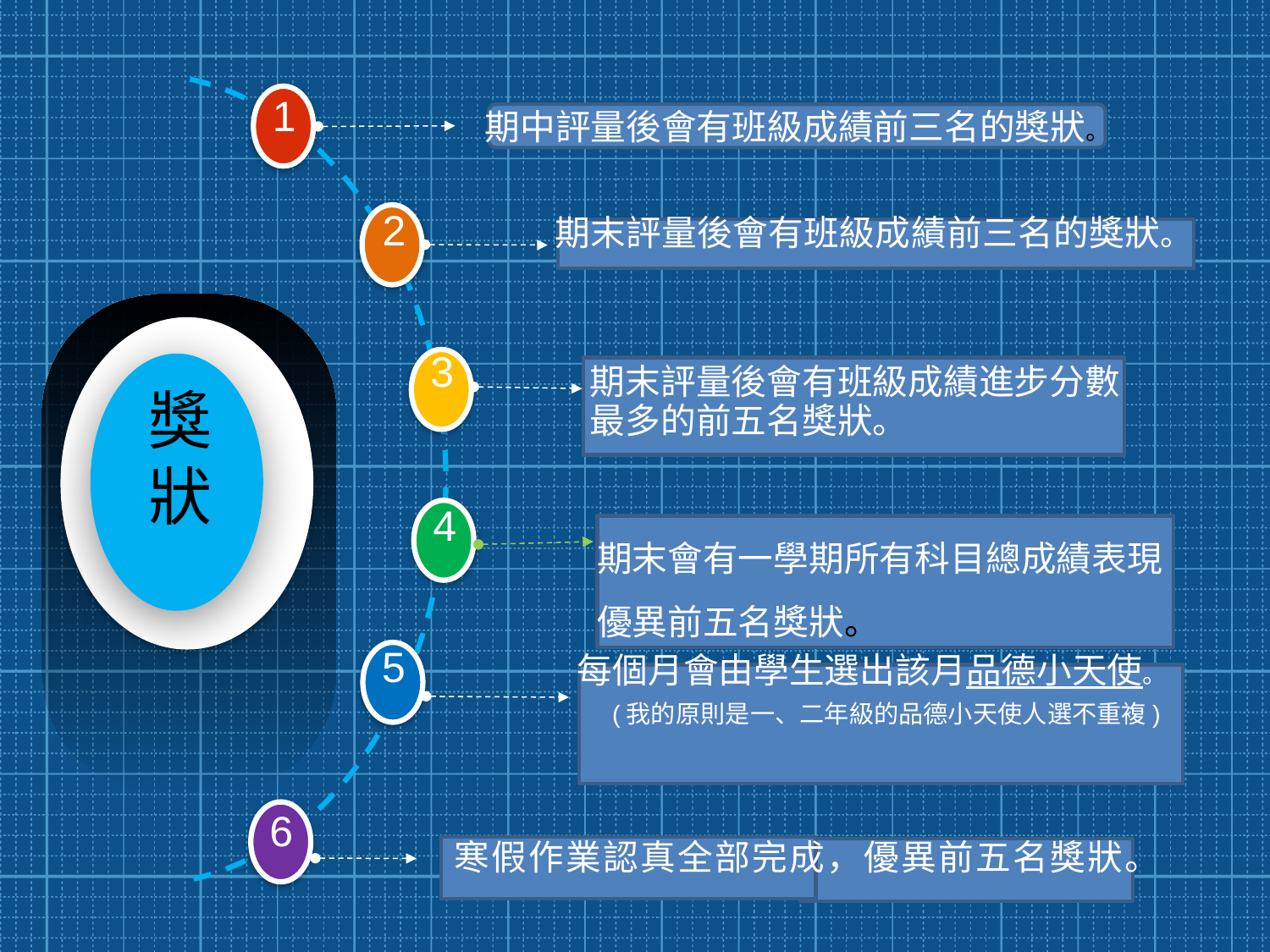

1

期中評量後會有班級成績前三名的獎狀。

期末評量後會有班級成績前三名的獎狀。
2

獎狀
3

期末評量後會有班級成績進步分數
最多的前五名獎狀。
4

期末會有一學期所有科目總成績表現
優異前五名獎狀。

5

每個月會由學生選出該月品德小天使。
     (我的原則是一、二年級的品德小天使人選不重複)

6

寒假作業認真全部完成，優異前五名獎狀。